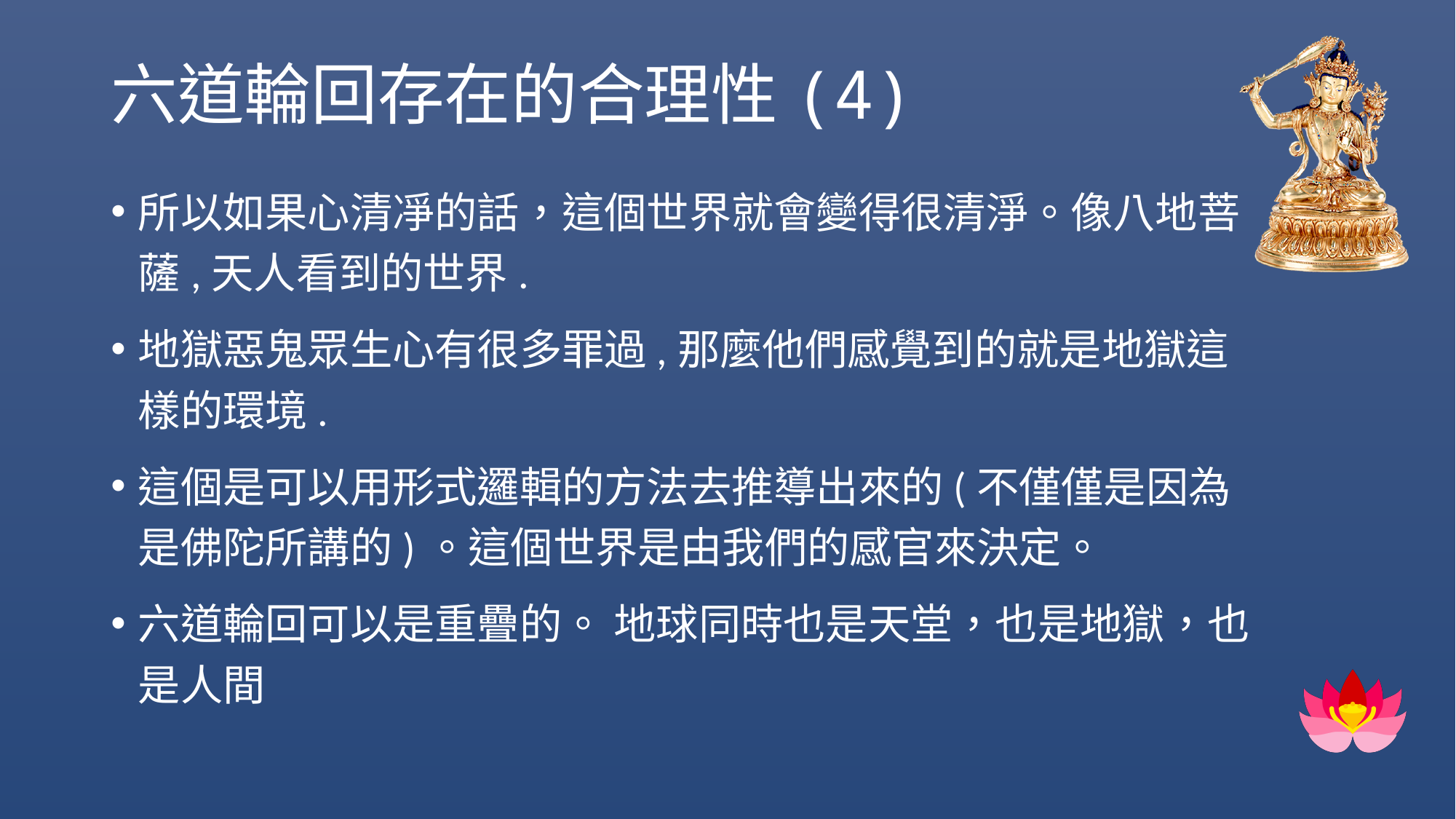

# 六道輪回存在的合理性(4)
所以如果心清凈的話，這個世界就會變得很清淨。像八地菩薩,天人看到的世界.
地獄惡鬼眾生心有很多罪過,那麼他們感覺到的就是地獄這樣的環境.
這個是可以用形式邏輯的方法去推導出來的(不僅僅是因為是佛陀所講的)。這個世界是由我們的感官來決定。
六道輪回可以是重疊的。 地球同時也是天堂，也是地獄，也是人間